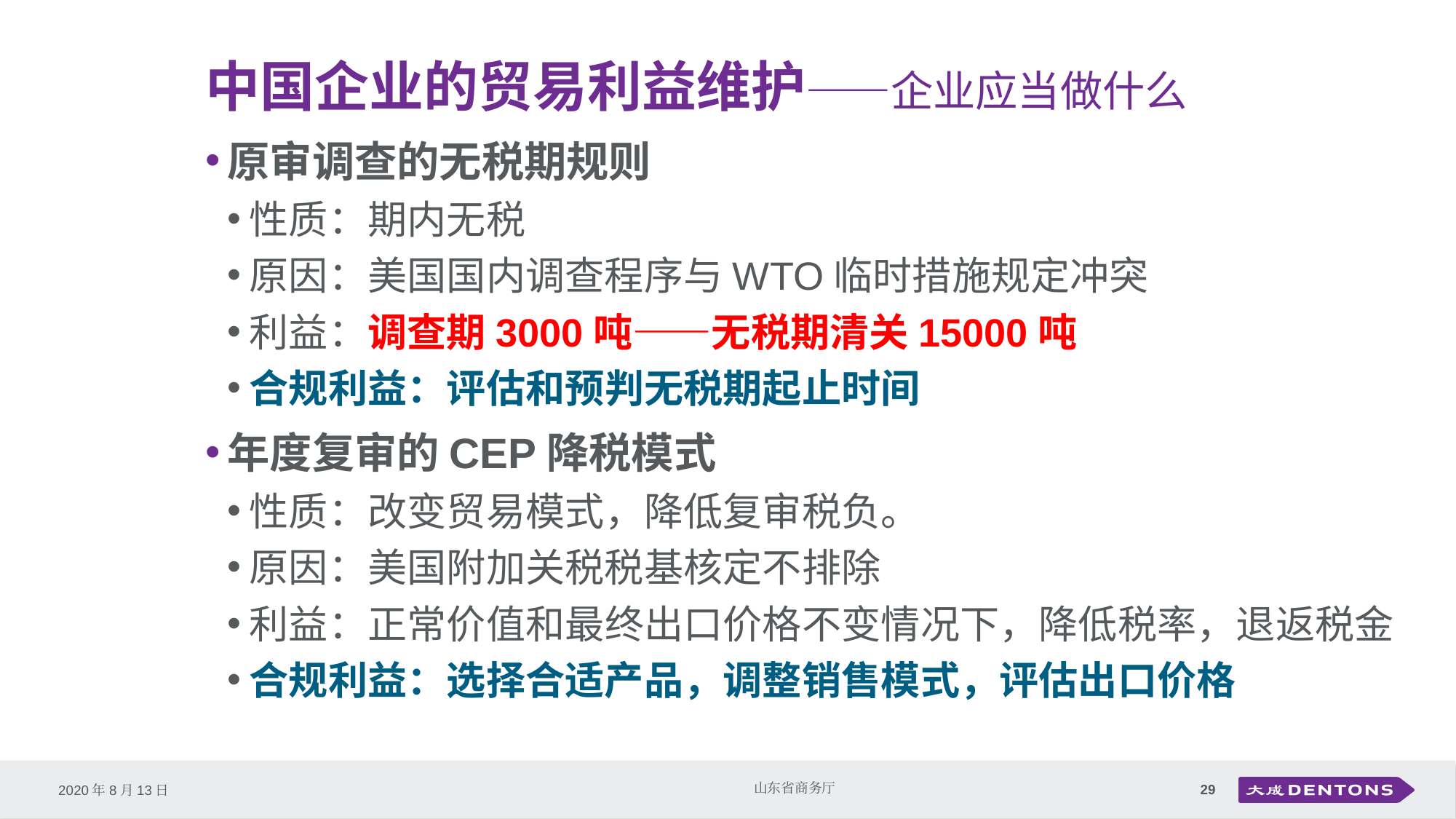

# 中国企业的贸易利益维护——企业应当做什么
原审调查的无税期规则
性质：期内无税
原因：美国国内调查程序与WTO临时措施规定冲突
利益：调查期3000吨——无税期清关15000吨
合规利益：评估和预判无税期起止时间
年度复审的CEP降税模式
性质：改变贸易模式，降低复审税负。
原因：美国附加关税税基核定不排除
利益：正常价值和最终出口价格不变情况下，降低税率，退返税金
合规利益：选择合适产品，调整销售模式，评估出口价格

29
山东省商务厅
2020年8月13日